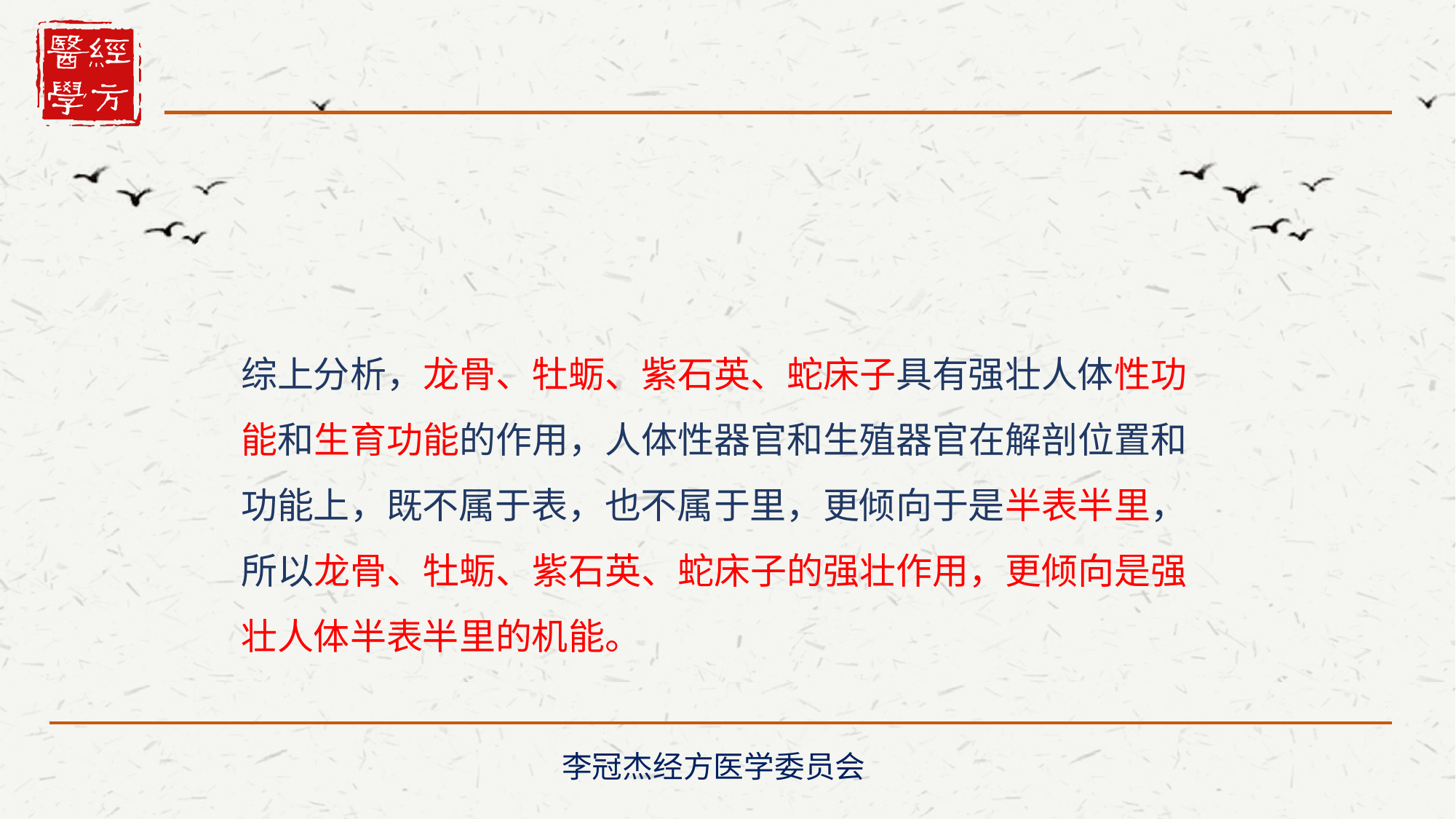

综上分析，龙骨、牡蛎、紫石英、蛇床子具有强壮人体性功能和生育功能的作用，人体性器官和生殖器官在解剖位置和功能上，既不属于表，也不属于里，更倾向于是半表半里，所以龙骨、牡蛎、紫石英、蛇床子的强壮作用，更倾向是强壮人体半表半里的机能。
49